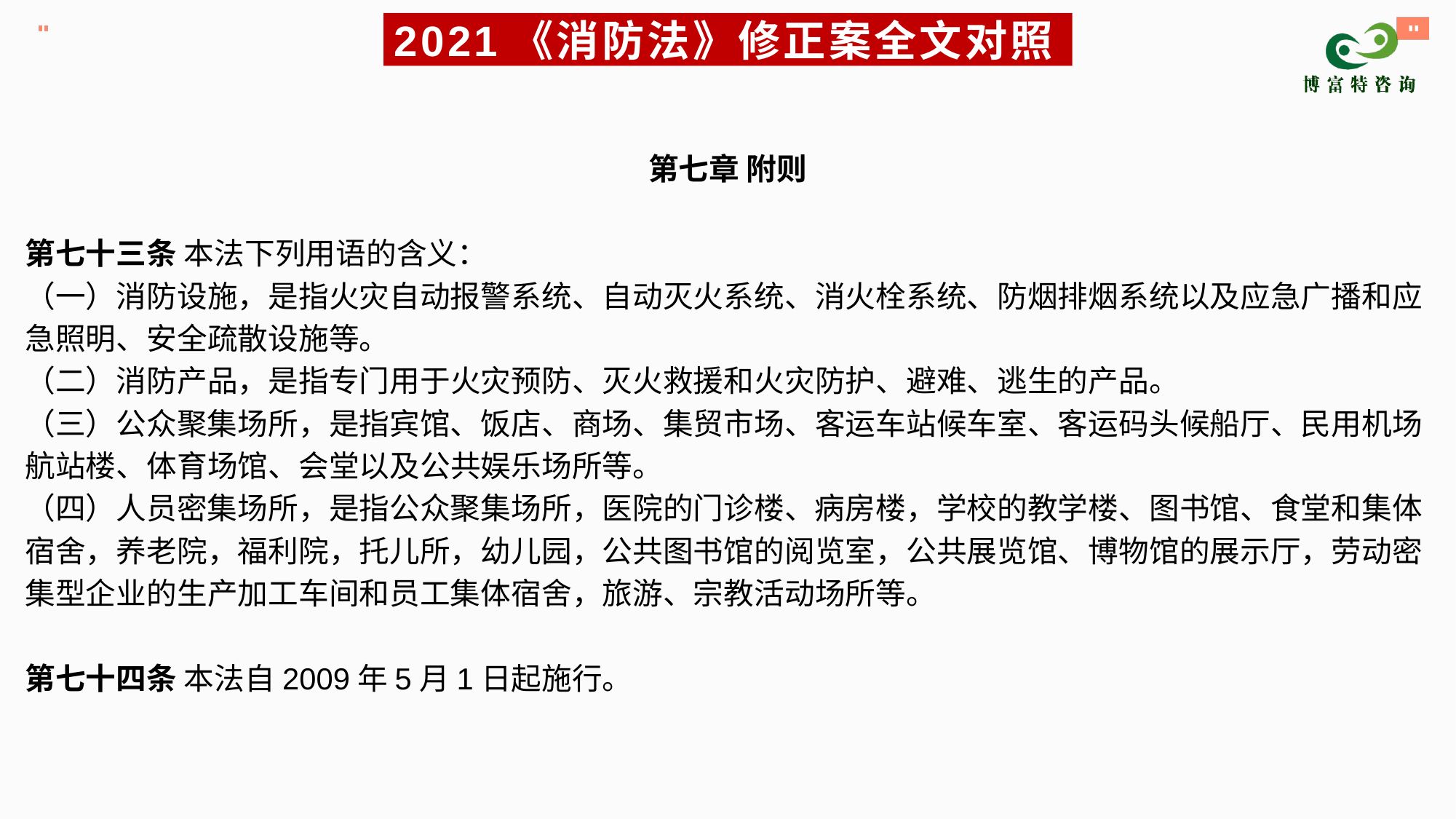

# 2021《消防法》修正案全文对照

第七章 附则

第七十三条 本法下列用语的含义：
（一）消防设施，是指火灾自动报警系统、自动灭火系统、消火栓系统、防烟排烟系统以及应急广播和应急照明、安全疏散设施等。
（二）消防产品，是指专门用于火灾预防、灭火救援和火灾防护、避难、逃生的产品。
（三）公众聚集场所，是指宾馆、饭店、商场、集贸市场、客运车站候车室、客运码头候船厅、民用机场航站楼、体育场馆、会堂以及公共娱乐场所等。
（四）人员密集场所，是指公众聚集场所，医院的门诊楼、病房楼，学校的教学楼、图书馆、食堂和集体宿舍，养老院，福利院，托儿所，幼儿园，公共图书馆的阅览室，公共展览馆、博物馆的展示厅，劳动密集型企业的生产加工车间和员工集体宿舍，旅游、宗教活动场所等。

第七十四条 本法自2009年5月1日起施行。